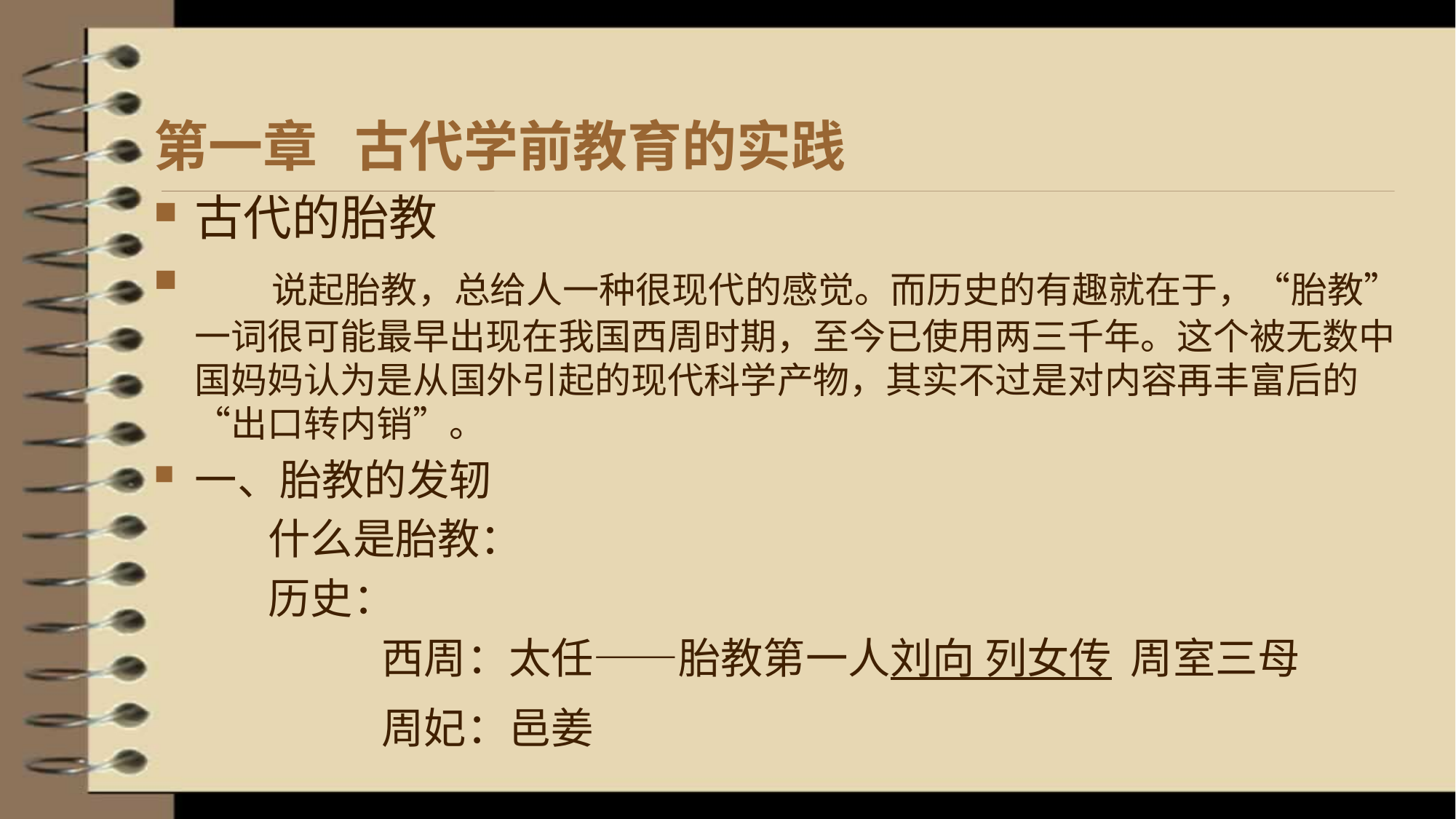

# 第一章   古代学前教育的实践
古代的胎教
      说起胎教，总给人一种很现代的感觉。而历史的有趣就在于，“胎教”一词很可能最早出现在我国西周时期，至今已使用两三千年。这个被无数中国妈妈认为是从国外引起的现代科学产物，其实不过是对内容再丰富后的“出口转内销”。
一、胎教的发轫
           什么是胎教：
           历史：
                       西周：太任——胎教第一人刘向 列女传  周室三母
                       周妃：邑姜